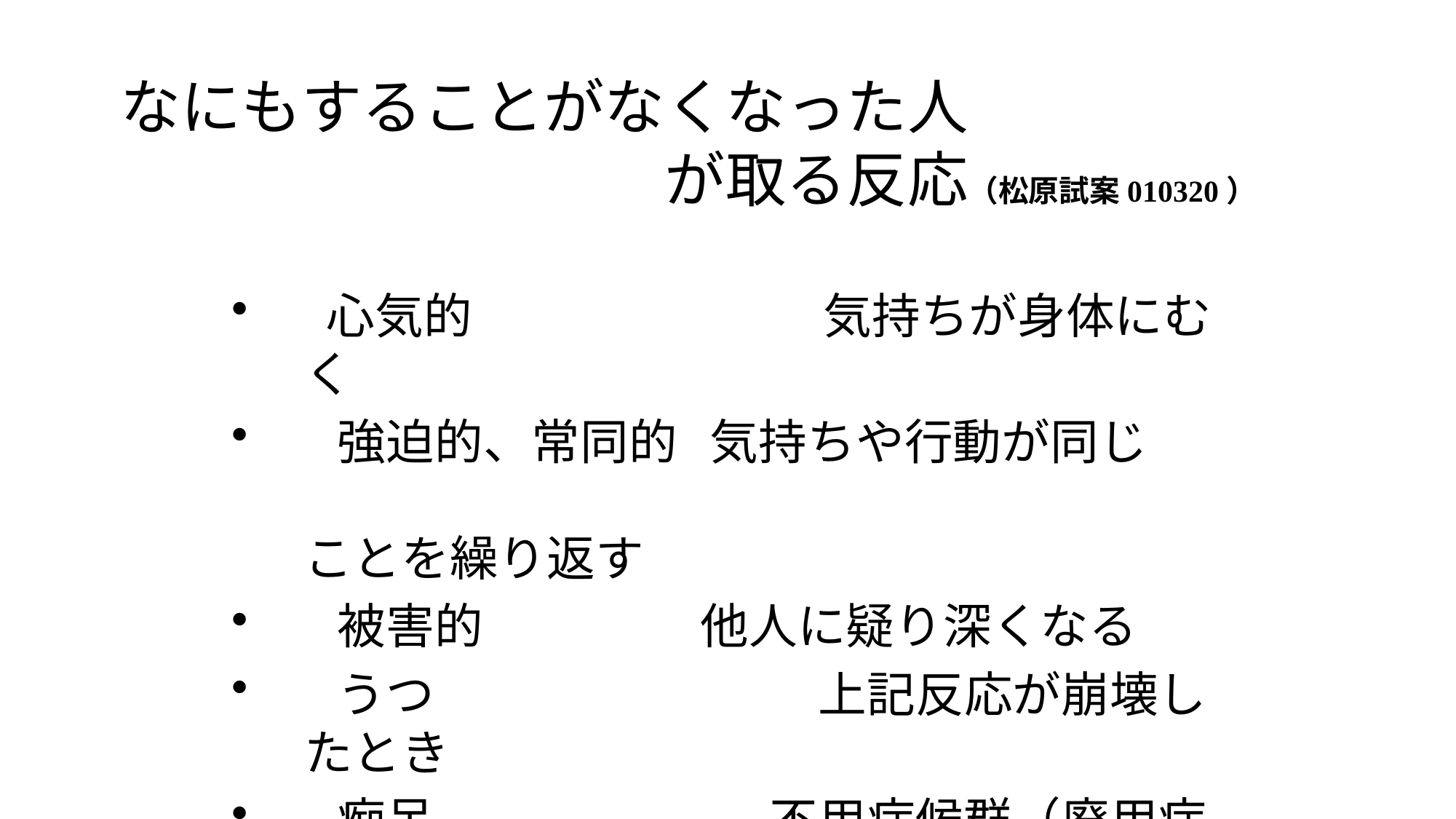

# なにもすることがなくなった人 　　　　　　　　　が取る反応（松原試案010320）

 心気的　 　　　　　　気持ちが身体にむく
  強迫的、常同的   気持ちや行動が同じ
　　　　　　　　　　　　　　　　　　ことを繰り返す
  被害的   　        　他人に疑り深くなる
  うつ    　　　　　　　上記反応が崩壊したとき
  痴呆    　　　　　　不用症候群（廃用症候群）